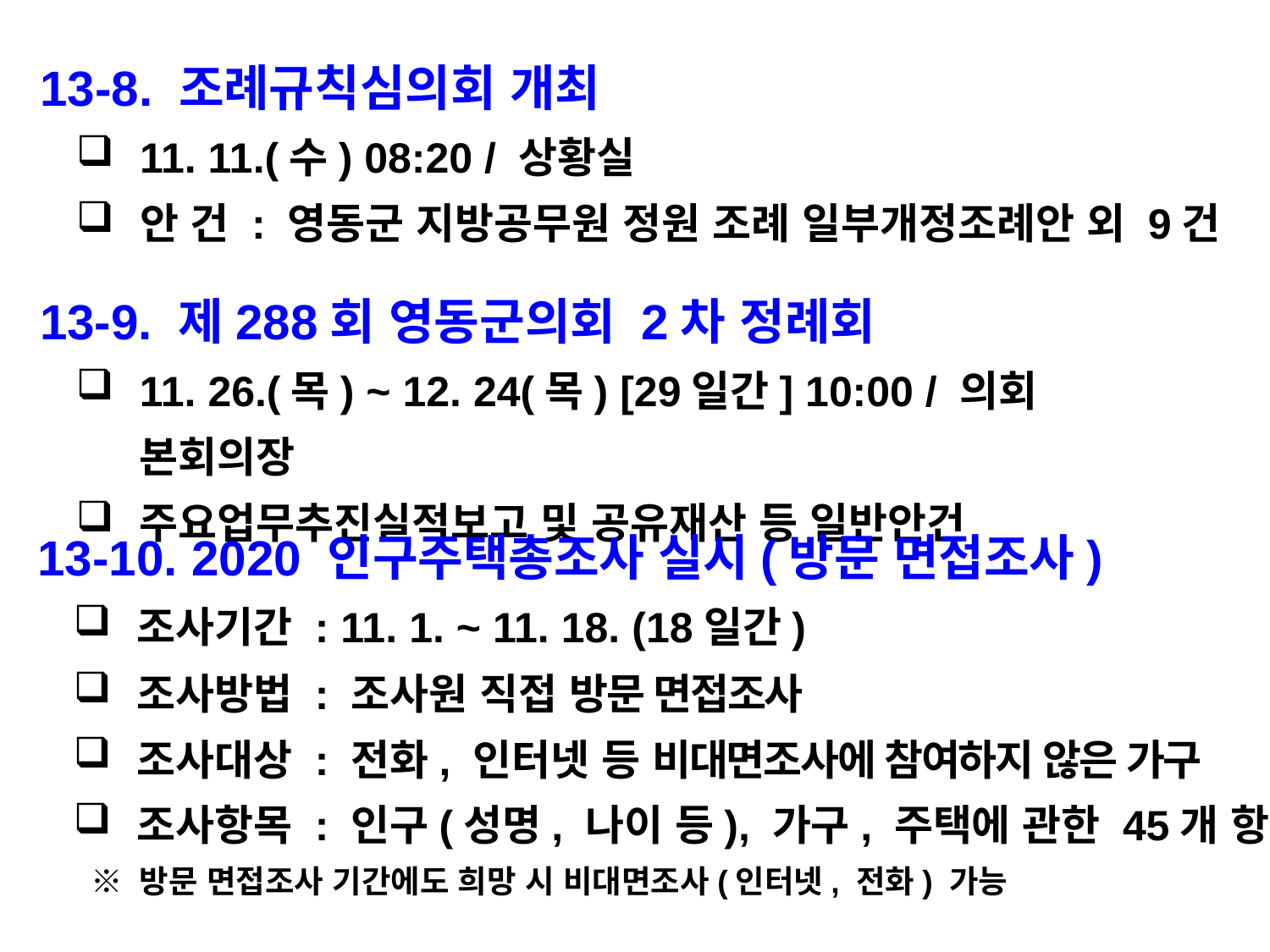

13-8. 조례규칙심의회 개최
11. 11.(수) 08:20 / 상황실
안 건 : 영동군 지방공무원 정원 조례 일부개정조례안 외 9건
  13-9. 제288회 영동군의회 2차 정례회
11. 26.(목) ~ 12. 24(목) [29일간] 10:00 / 의회 본회의장
주요업무추진실적보고 및 공유재산 등 일반안건

  13-10. 2020 인구주택총조사 실시(방문 면접조사)
조사기간 : 11. 1. ~ 11. 18. (18일간)
조사방법 : 조사원 직접 방문 면접조사
조사대상 : 전화, 인터넷 등 비대면조사에 참여하지 않은 가구
조사항목 : 인구(성명, 나이 등), 가구, 주택에 관한 45개 항목
  ※ 방문 면접조사 기간에도 희망 시 비대면조사(인터넷, 전화) 가능